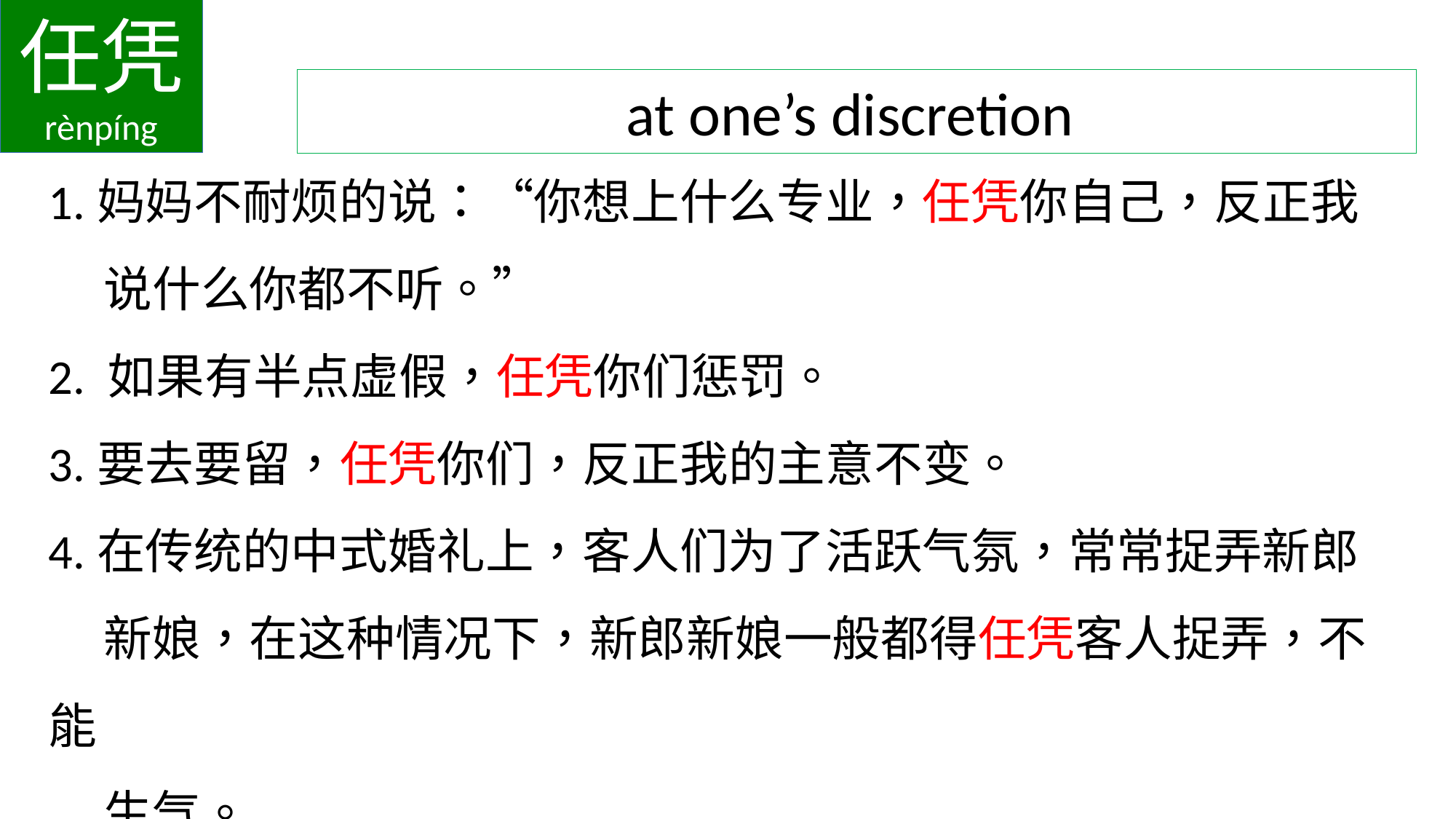

任凭
rènpíng
at one’s discretion
1.妈妈不耐烦的说：“你想上什么专业，任凭你自己，反正我
    说什么你都不听。”
2. 如果有半点虚假，任凭你们惩罚。
3.要去要留，任凭你们，反正我的主意不变。
4.在传统的中式婚礼上，客人们为了活跃气氛，常常捉弄新郎
    新娘，在这种情况下，新郎新娘一般都得任凭客人捉弄，不能
    生气。